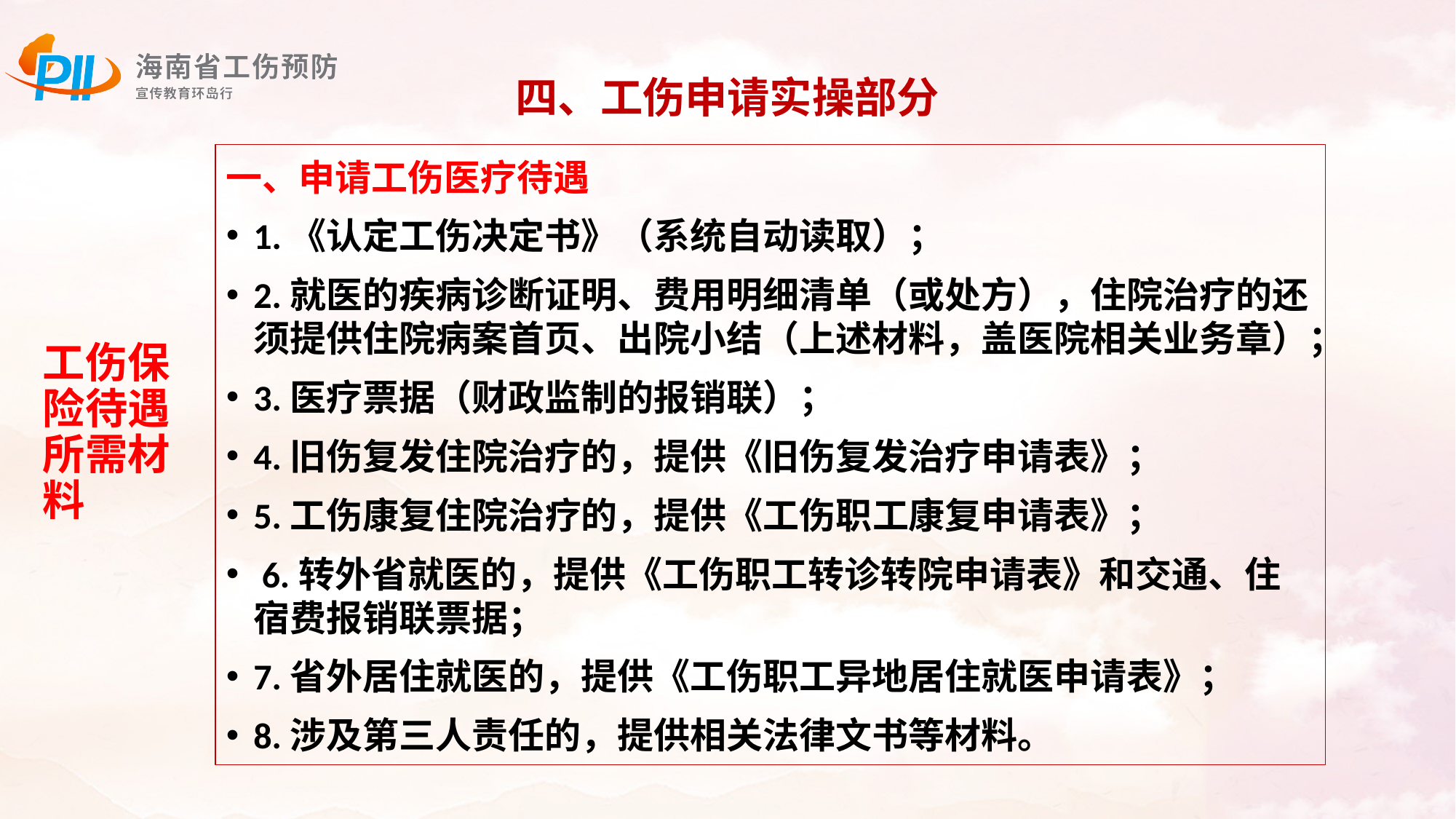

四、工伤申请实操部分
一、申请工伤医疗待遇
1.《认定工伤决定书》（系统自动读取）；
2.就医的疾病诊断证明、费用明细清单（或处方），住院治疗的还须提供住院病案首页、出院小结（上述材料，盖医院相关业务章）；
3.医疗票据（财政监制的报销联）；
4.旧伤复发住院治疗的，提供《旧伤复发治疗申请表》；
5.工伤康复住院治疗的，提供《工伤职工康复申请表》；
 6.转外省就医的，提供《工伤职工转诊转院申请表》和交通、住宿费报销联票据；
7.省外居住就医的，提供《工伤职工异地居住就医申请表》；
8.涉及第三人责任的，提供相关法律文书等材料。
# 工伤保险待遇所需材料